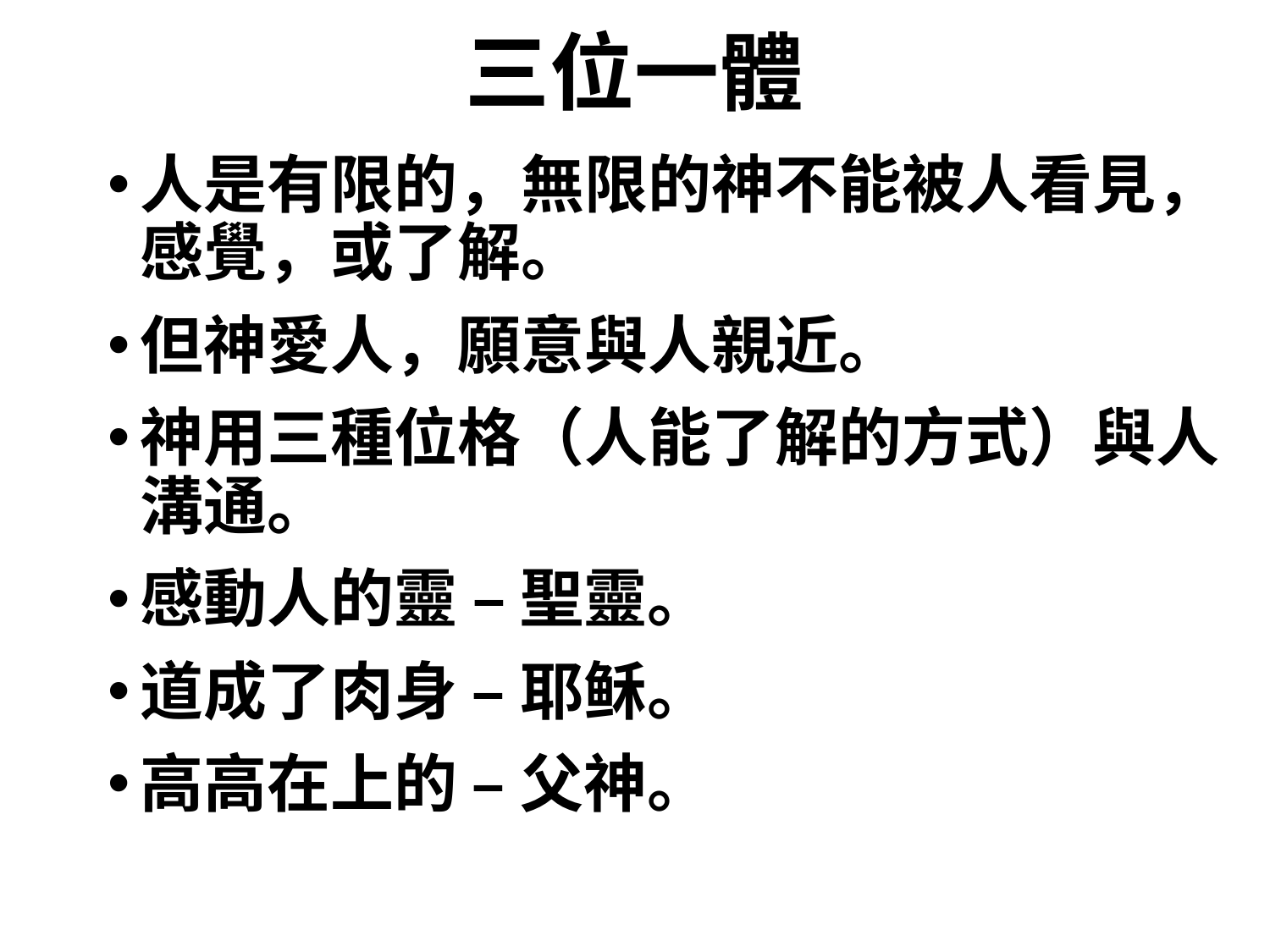

# 三位一體
人是有限的，無限的神不能被人看見，感覺，或了解。
但神愛人，願意與人親近。
神用三種位格（人能了解的方式）與人溝通。
感動人的靈 – 聖靈。
道成了肉身 – 耶稣。
高高在上的 – 父神。